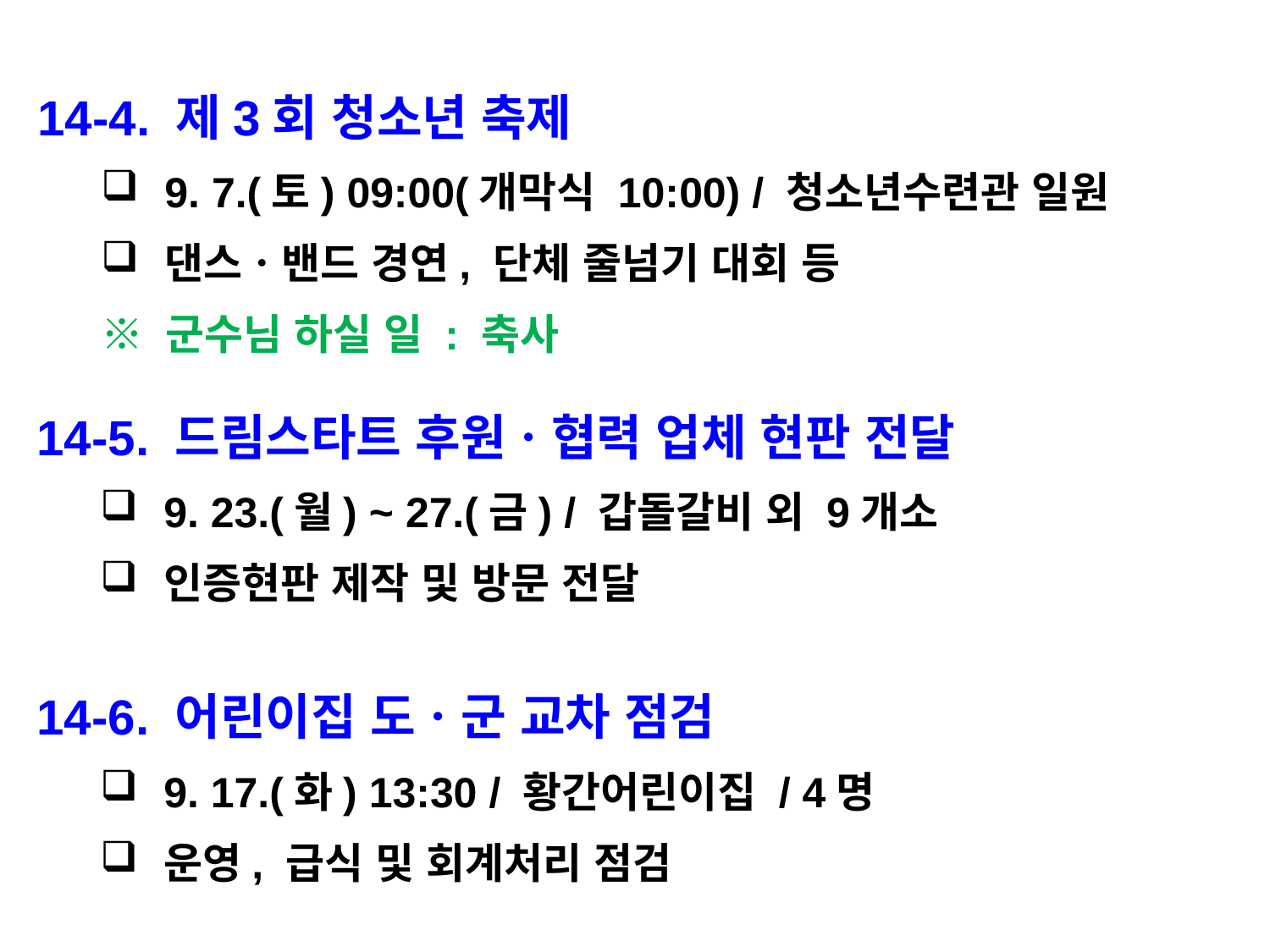

14-4. 제3회 청소년 축제
9. 7.(토) 09:00(개막식 10:00) / 청소년수련관 일원
댄스ㆍ밴드 경연, 단체 줄넘기 대회 등
※ 군수님 하실 일 : 축사
14-5. 드림스타트 후원ㆍ협력 업체 현판 전달
9. 23.(월) ~ 27.(금) / 갑돌갈비 외 9개소
인증현판 제작 및 방문 전달
14-6. 어린이집 도ㆍ군 교차 점검
9. 17.(화) 13:30 / 황간어린이집 / 4명
운영, 급식 및 회계처리 점검